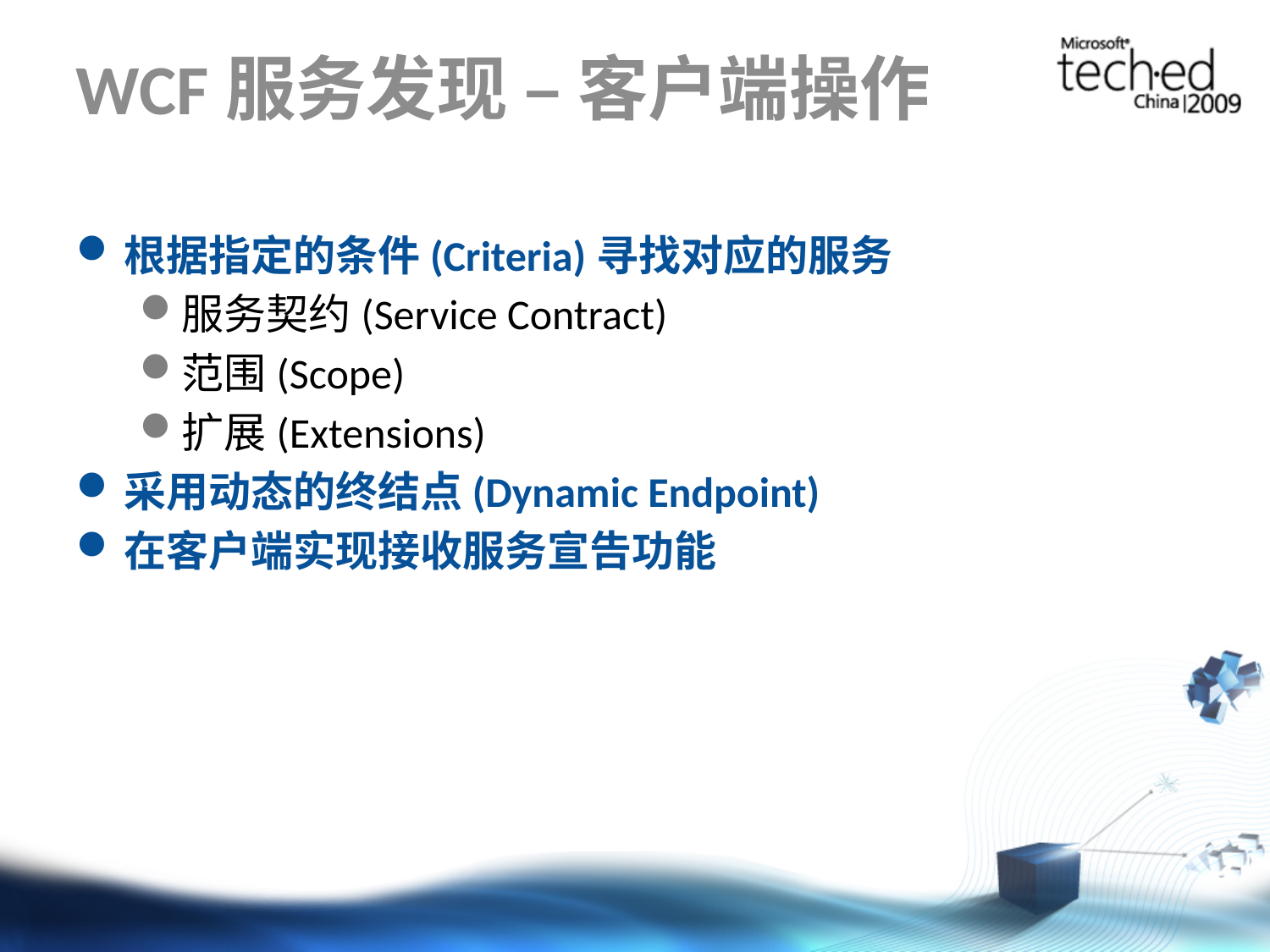

# WCF服务发现 – 客户端操作
根据指定的条件(Criteria)寻找对应的服务
服务契约(Service Contract)
范围(Scope)
扩展(Extensions)
采用动态的终结点(Dynamic Endpoint)
在客户端实现接收服务宣告功能